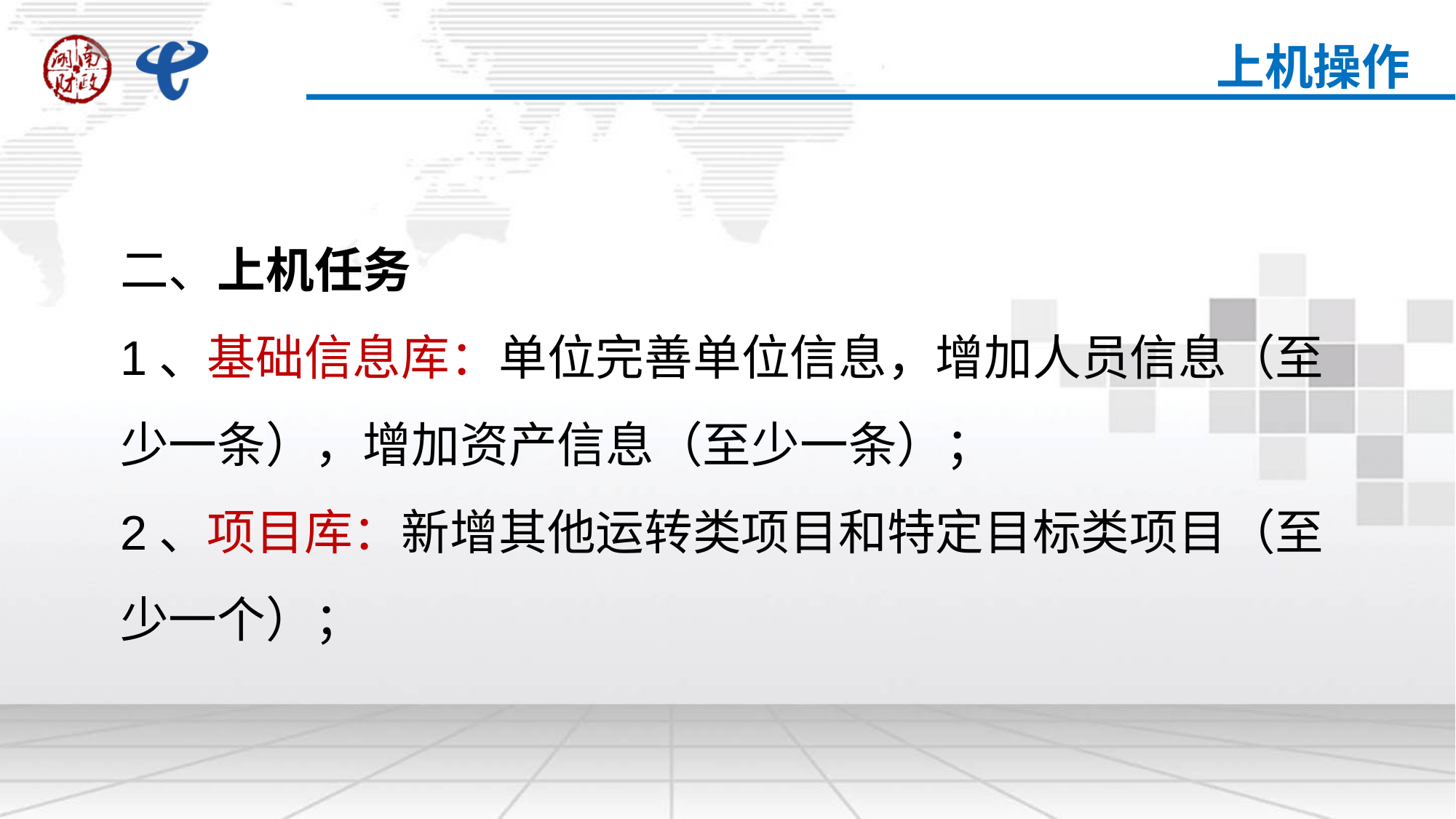

上机操作
二、上机任务
1、基础信息库：单位完善单位信息，增加人员信息（至少一条），增加资产信息（至少一条）；
2、项目库：新增其他运转类项目和特定目标类项目（至少一个）；